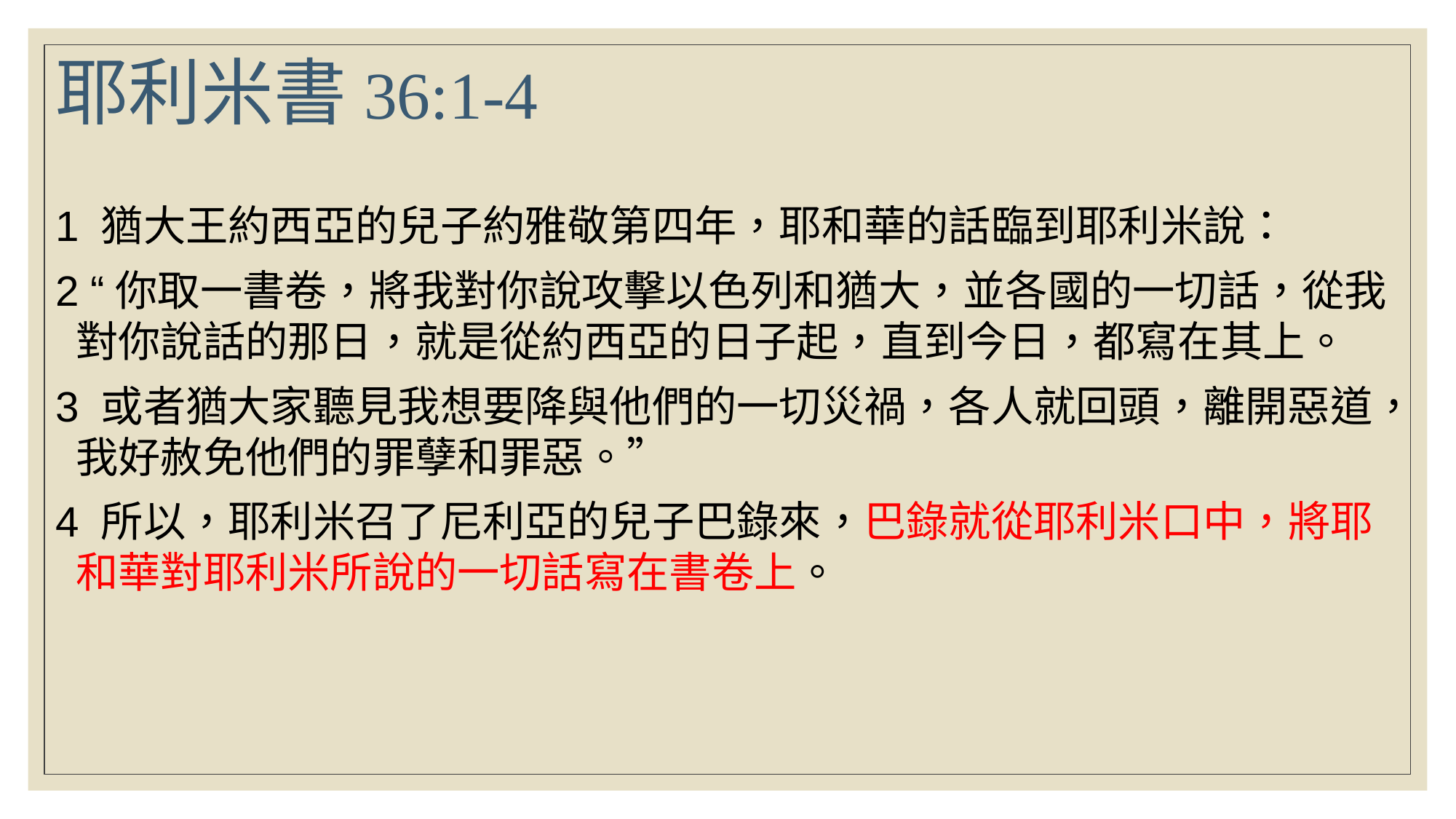

耶利米書36:1-4
1 猶大王約西亞的兒子約雅敬第四年，耶和華的話臨到耶利米說：
2 “你取一書卷，將我對你說攻擊以色列和猶大，並各國的一切話，從我對你說話的那日，就是從約西亞的日子起，直到今日，都寫在其上。
3 或者猶大家聽見我想要降與他們的一切災禍，各人就回頭，離開惡道，我好赦免他們的罪孽和罪惡。”
4 所以，耶利米召了尼利亞的兒子巴錄來，巴錄就從耶利米口中，將耶和華對耶利米所說的一切話寫在書卷上。